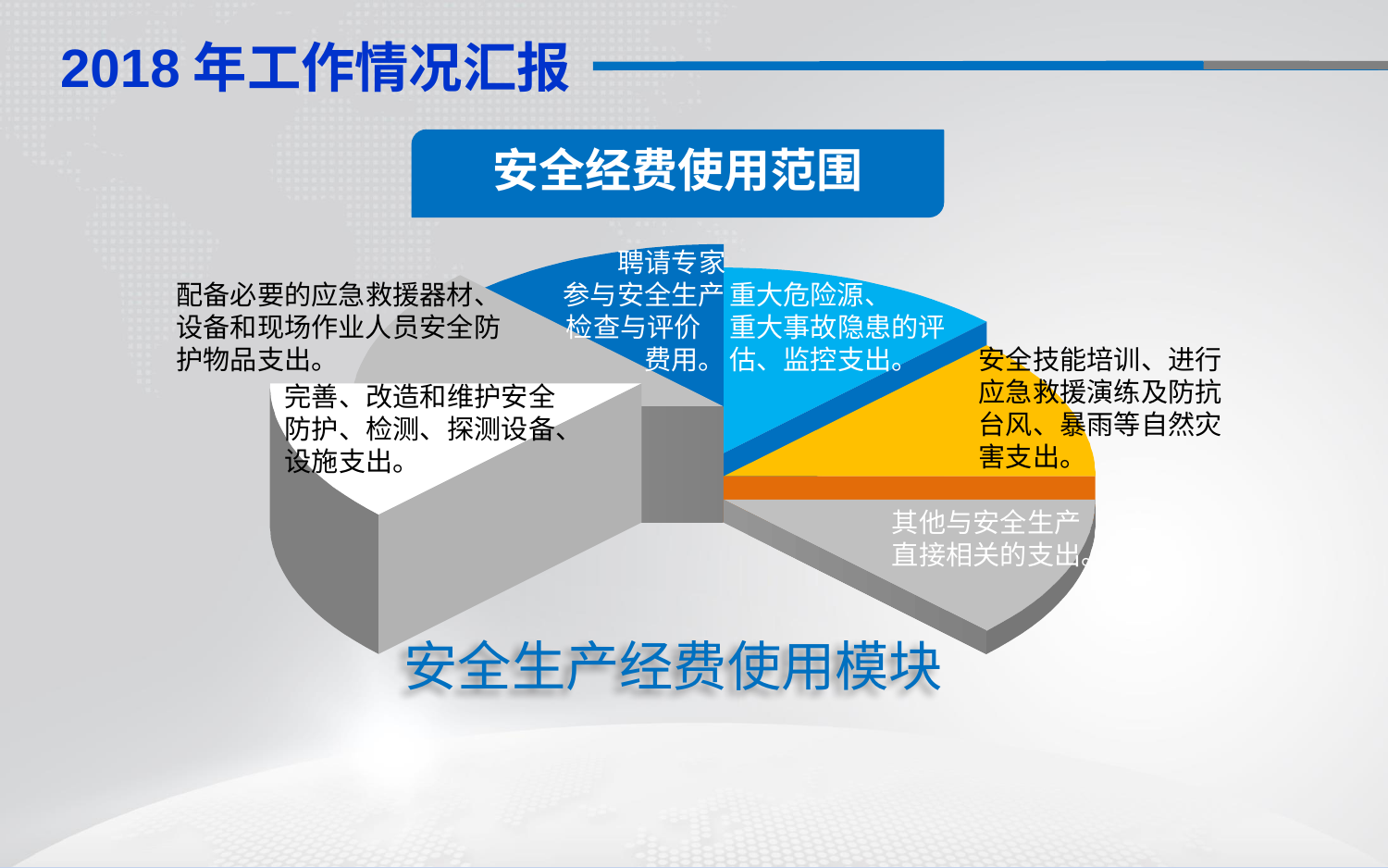

安全经费使用范围
          聘请专家参与安全生产
    检查与评价          费用。

配备必要的应急救援器材、设备和现场作业人员安全防护物品支出。
重大危险源、
重大事故隐患的评
估、监控支出。

安全技能培训、进行应急救援演练及防抗台风、暴雨等自然灾害支出。

完善、改造和维护安全防护、检测、探测设备、设施支出。

其他与安全生产直接相关的支出。

安全生产经费使用模块